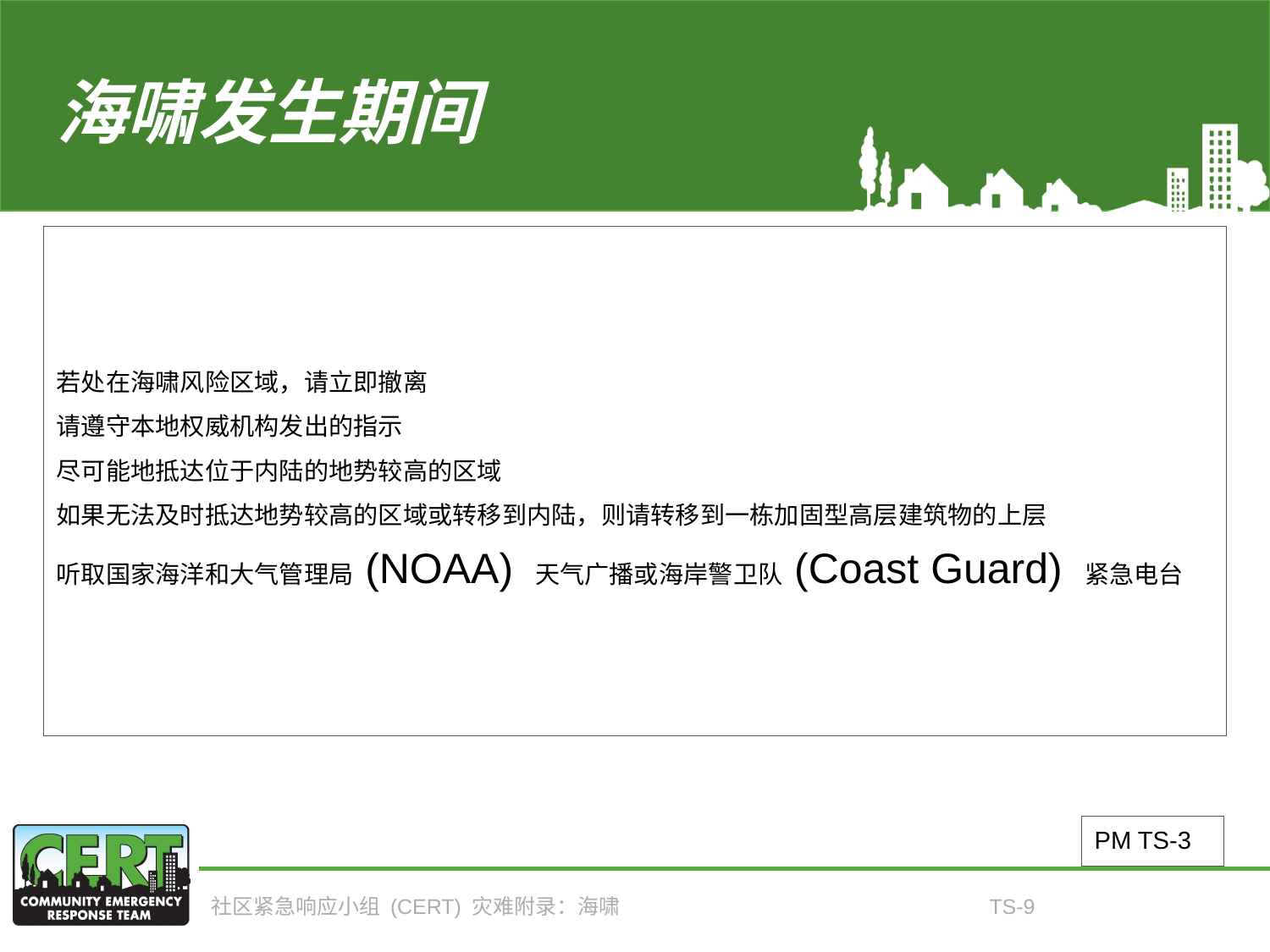

# 海啸发生期间
若处在海啸风险区域，请立即撤离
请遵守本地权威机构发出的指示
尽可能地抵达位于内陆的地势较高的区域
如果无法及时抵达地势较高的区域或转移到内陆，则请转移到一栋加固型高层建筑物的上层
听取国家海洋和大气管理局 (NOAA) 天气广播或海岸警卫队 (Coast Guard) 紧急电台
PM TS-3
社区紧急响应小组 (CERT) 灾难附录：海啸
TS-9